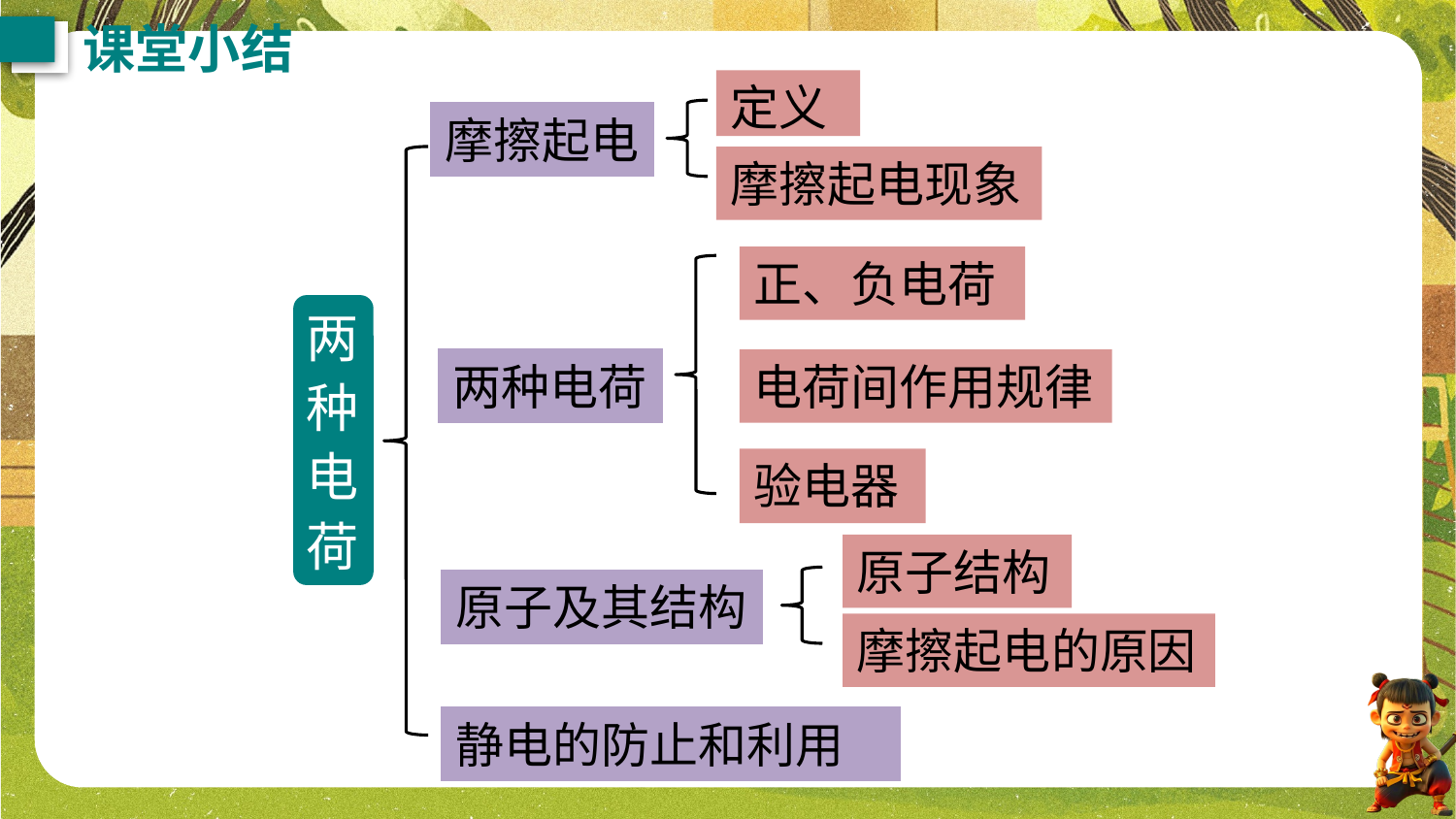

课堂小结

定义

摩擦起电

摩擦起电现象
正、负电荷

两种电荷
两种电荷
电荷间作用规律
验电器
原子结构

原子及其结构
摩擦起电的原因
静电的防止和利用